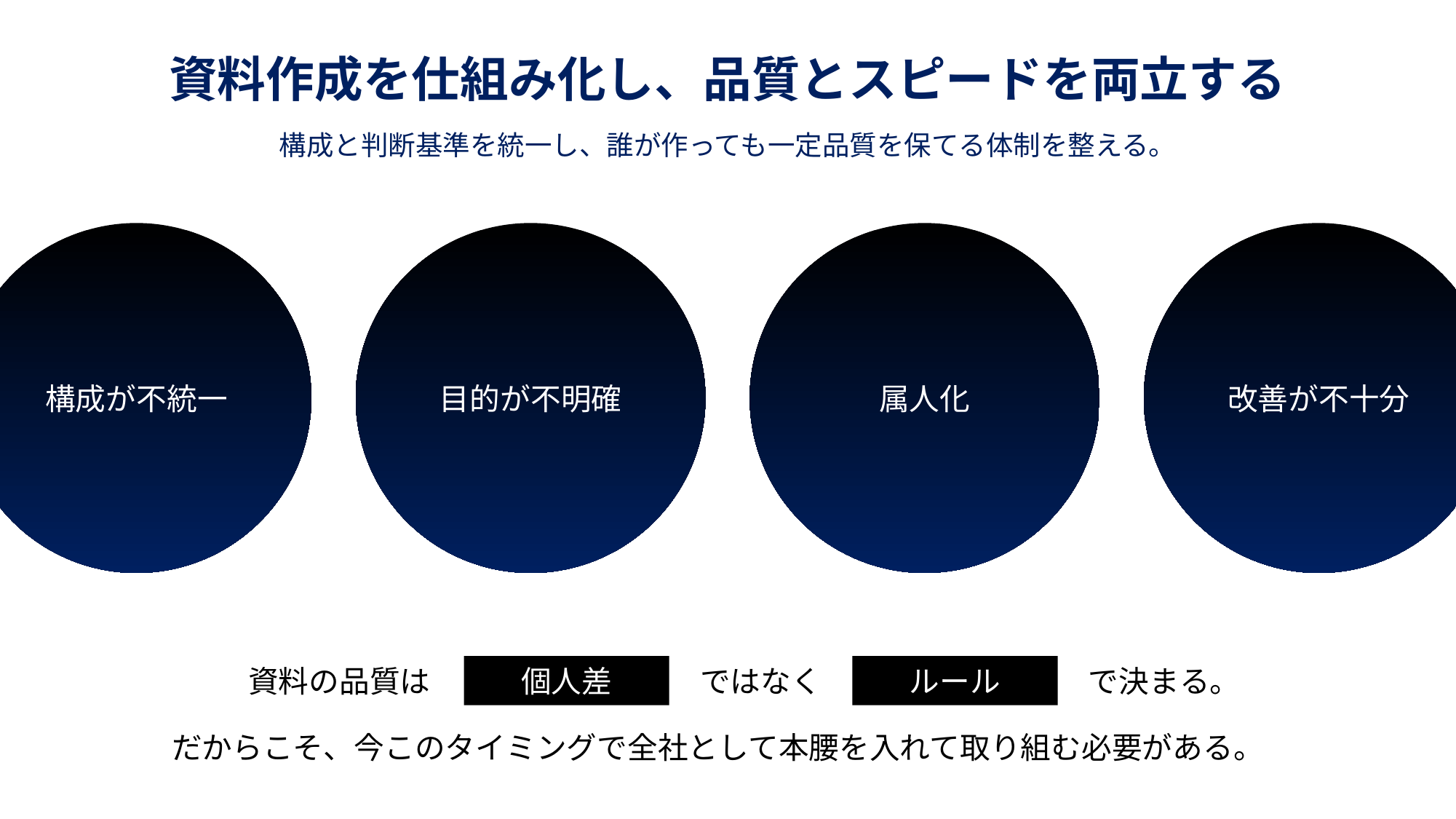

資料作成を仕組み化し、品質とスピードを両立する
構成と判断基準を統一し、誰が作っても一定品質を保てる体制を整える。
構成が不統一
目的が不明確
属人化
改善が不十分
資料の品質は
個人差
ではなく
ルール
で決まる。
だからこそ、今このタイミングで全社として本腰を入れて取り組む必要がある。